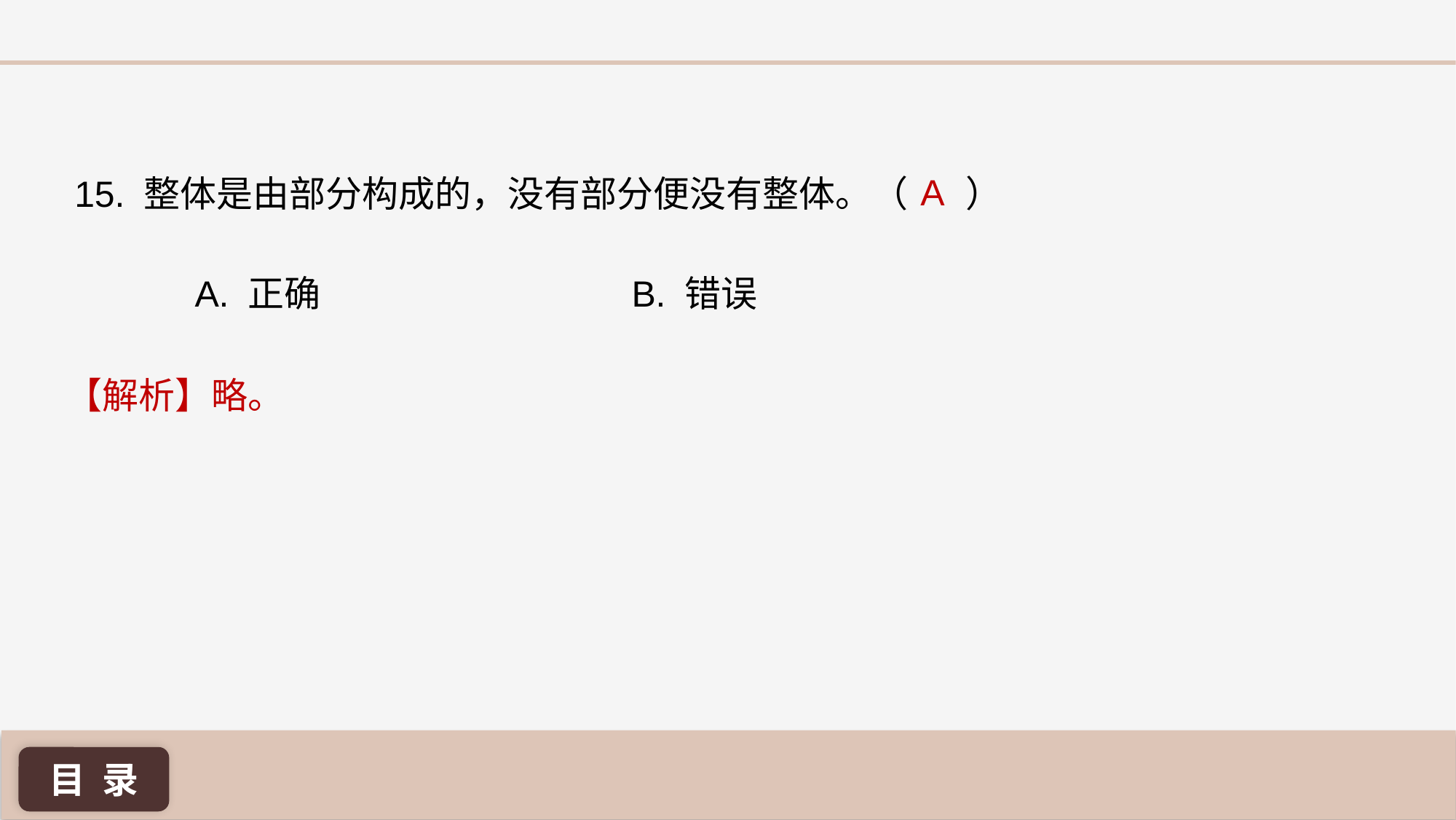

A
15. 整体是由部分构成的，没有部分便没有整体。（       ）
A. 正确 			B. 错误
【解析】略。